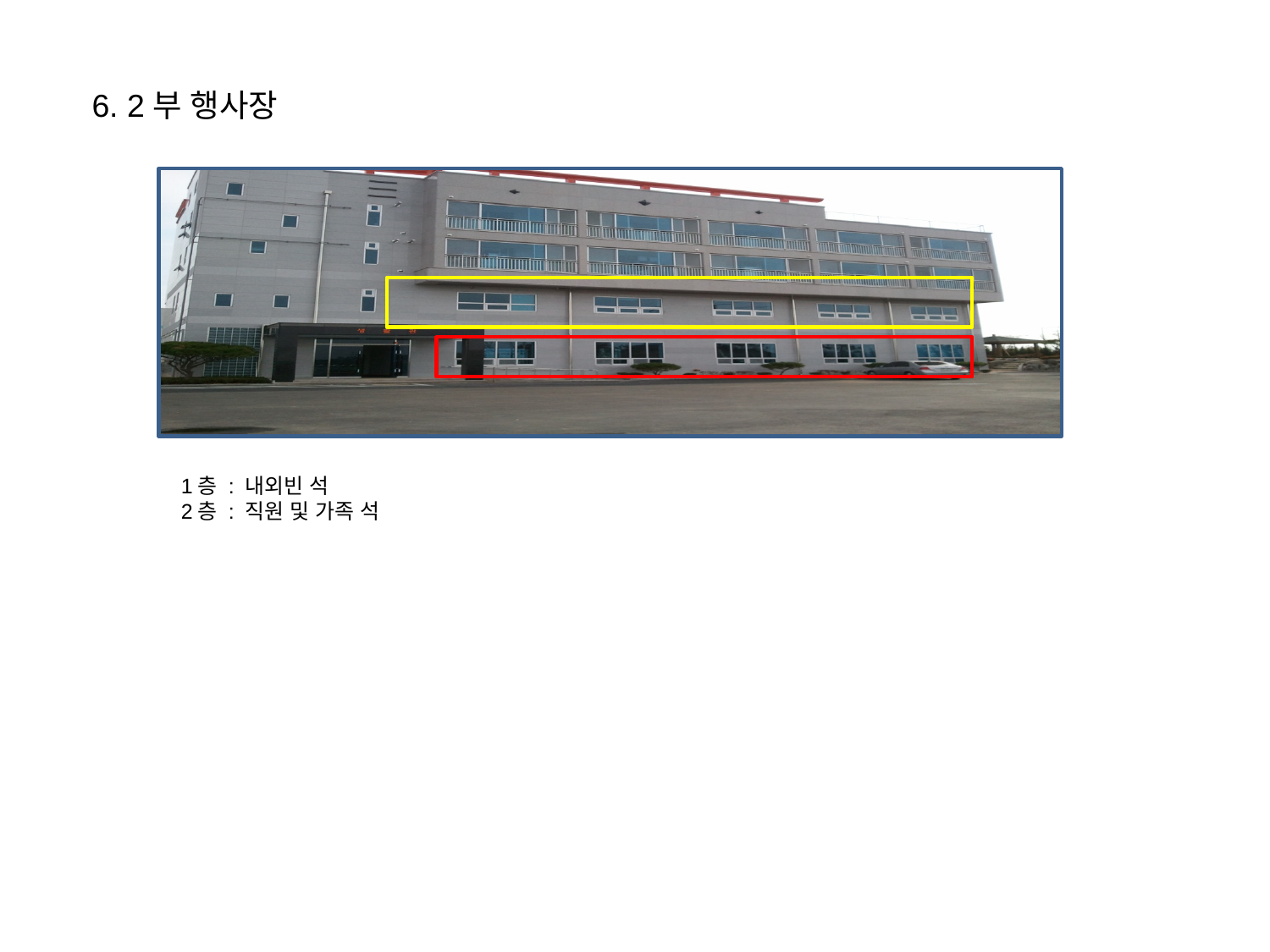

6. 2부 행사장

1층 : 내외빈 석
2층 : 직원 및 가족 석